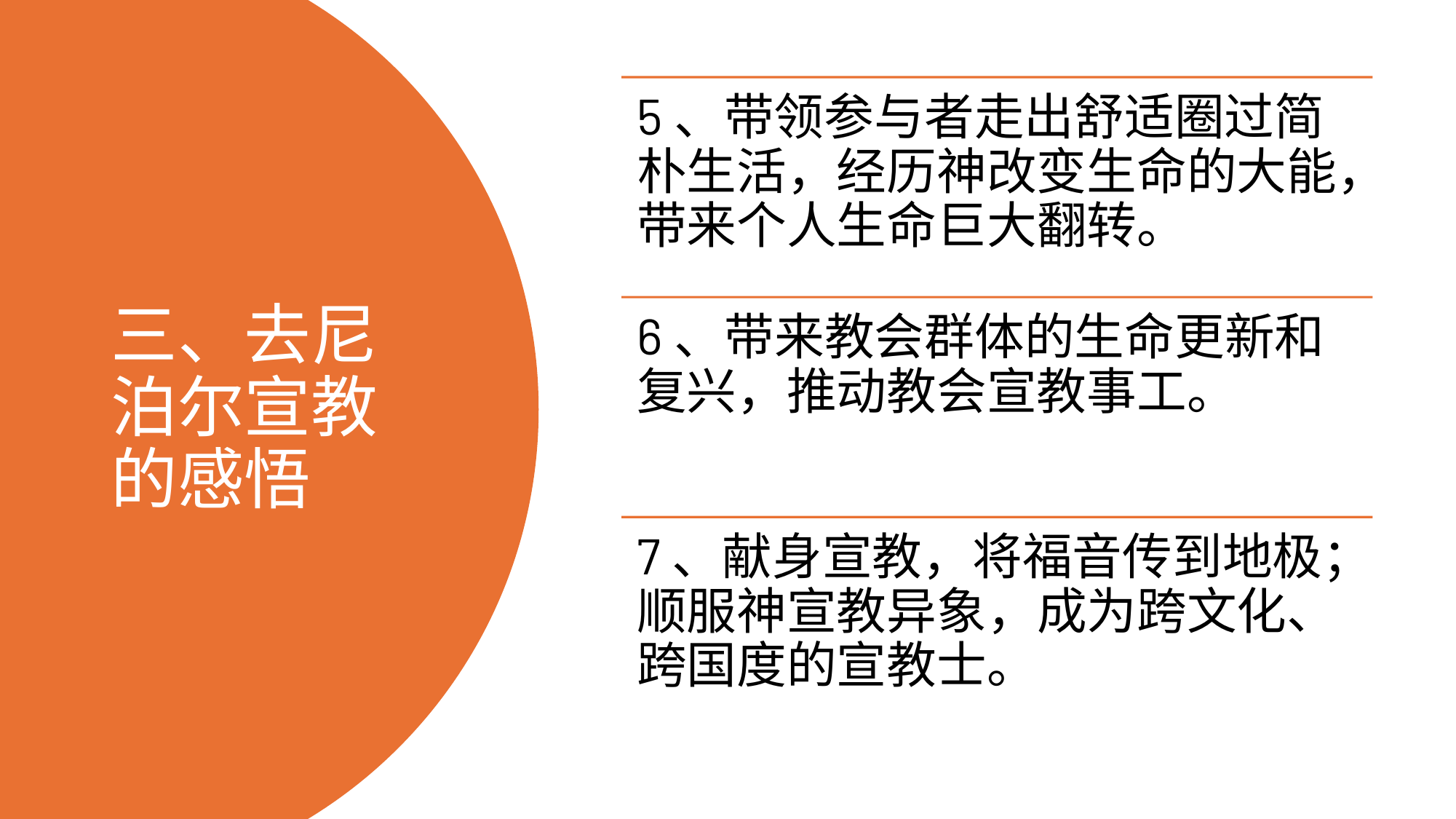

5、带领参与者走出舒适圈过简朴生活，经历神改变生命的大能，带来个人生命巨大翻转。
6、带来教会群体的生命更新和复兴，推动教会宣教事工。
7、献身宣教，将福音传到地极；顺服神宣教异象，成为跨文化、跨国度的宣教士。
# 三、去尼泊尔宣教的感悟